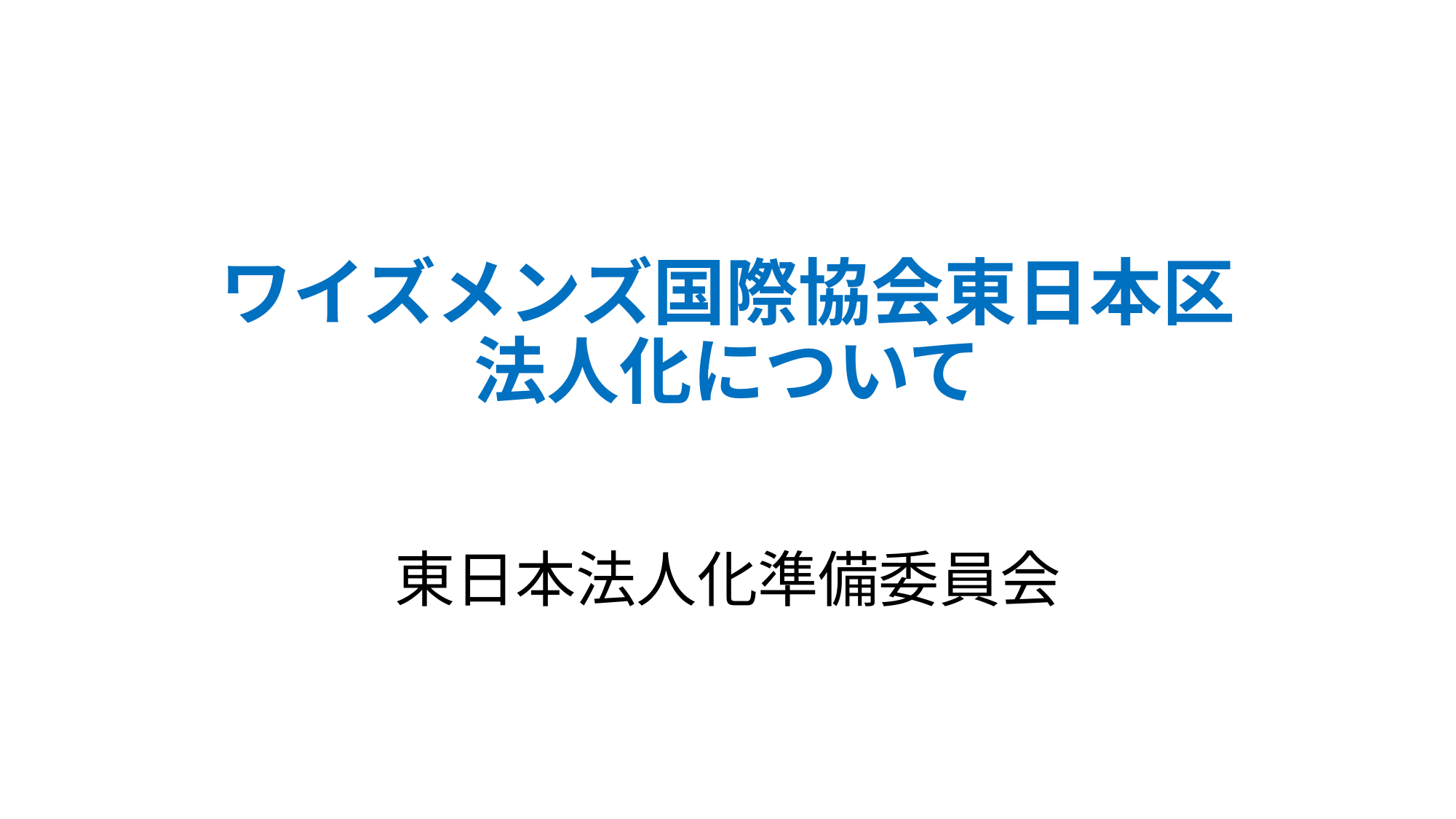

# ワイズメンズ国際協会東日本区 法人化について

東日本法人化準備委員会